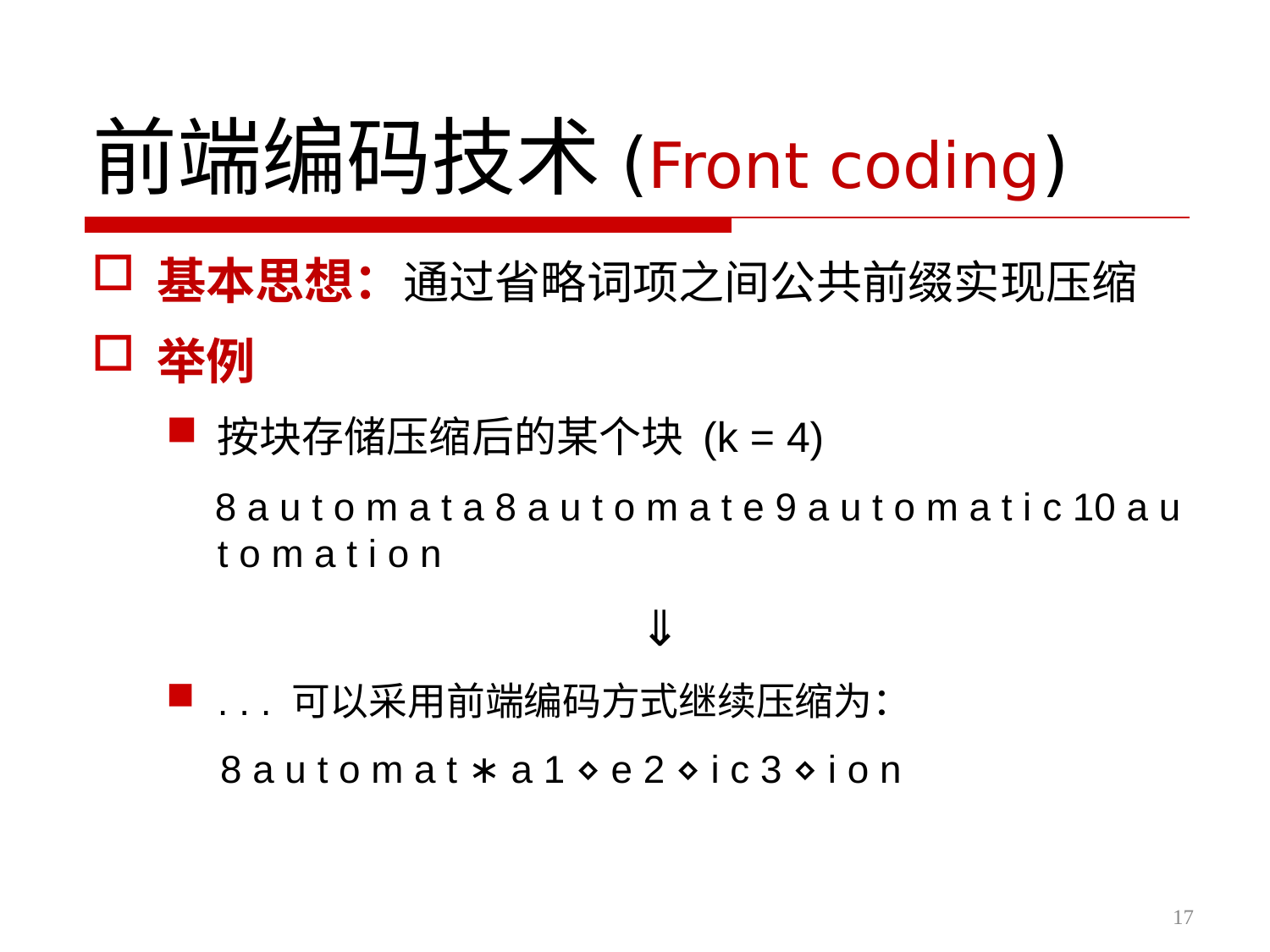

# 前端编码技术(Front coding)
基本思想：通过省略词项之间公共前缀实现压缩
举例
按块存储压缩后的某个块 (k = 4)
     8 a u t o m a t a 8 a u t o m a t e 9 a u t o m a t i c 10 a u t o m a t i o n
				   ⇓
. . . 可以采用前端编码方式继续压缩为：
     8 a u t o m a t ∗ a 1 ⋄ e 2 ⋄ i c 3 ⋄ i o n

17